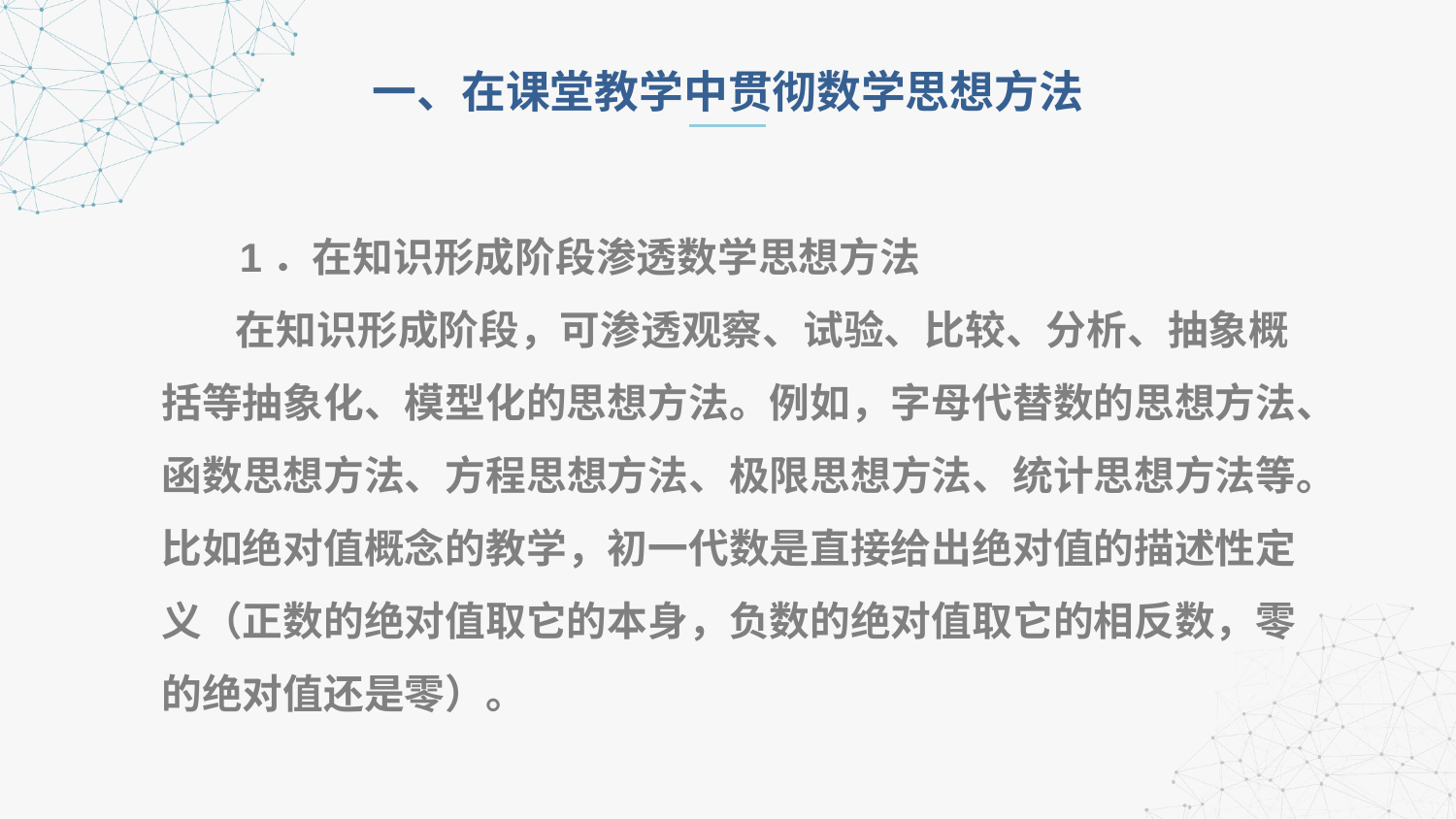

一、在课堂教学中贯彻数学思想方法
       1．在知识形成阶段渗透数学思想方法
       在知识形成阶段，可渗透观察、试验、比较、分析、抽象概括等抽象化、模型化的思想方法。例如，字母代替数的思想方法、函数思想方法、方程思想方法、极限思想方法、统计思想方法等。比如绝对值概念的教学，初一代数是直接给出绝对值的描述性定义（正数的绝对值取它的本身，负数的绝对值取它的相反数，零的绝对值还是零）。